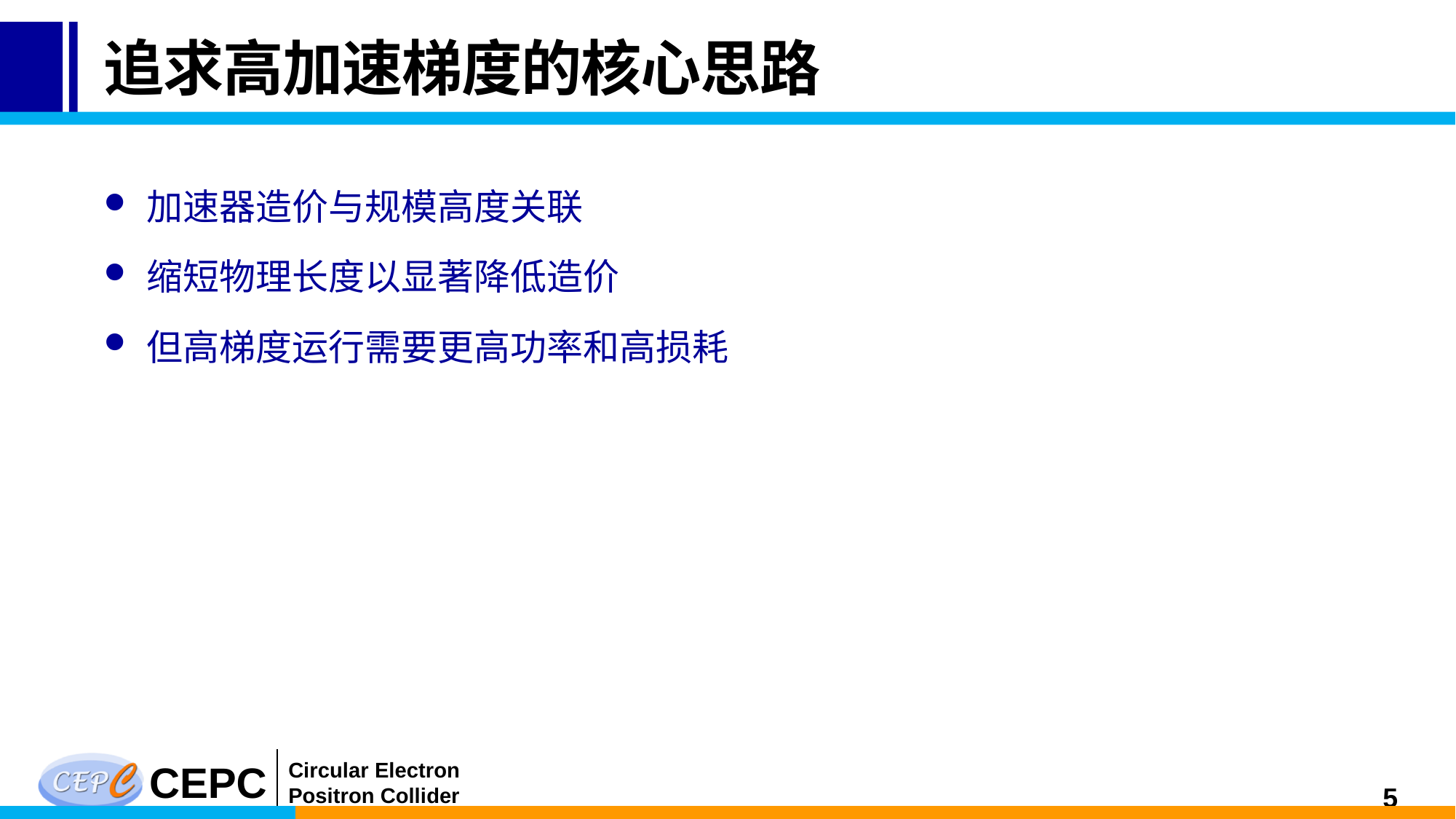

# 追求高加速梯度的核心思路
加速器造价与规模高度关联
缩短物理长度以显著降低造价
但高梯度运行需要更高功率和高损耗